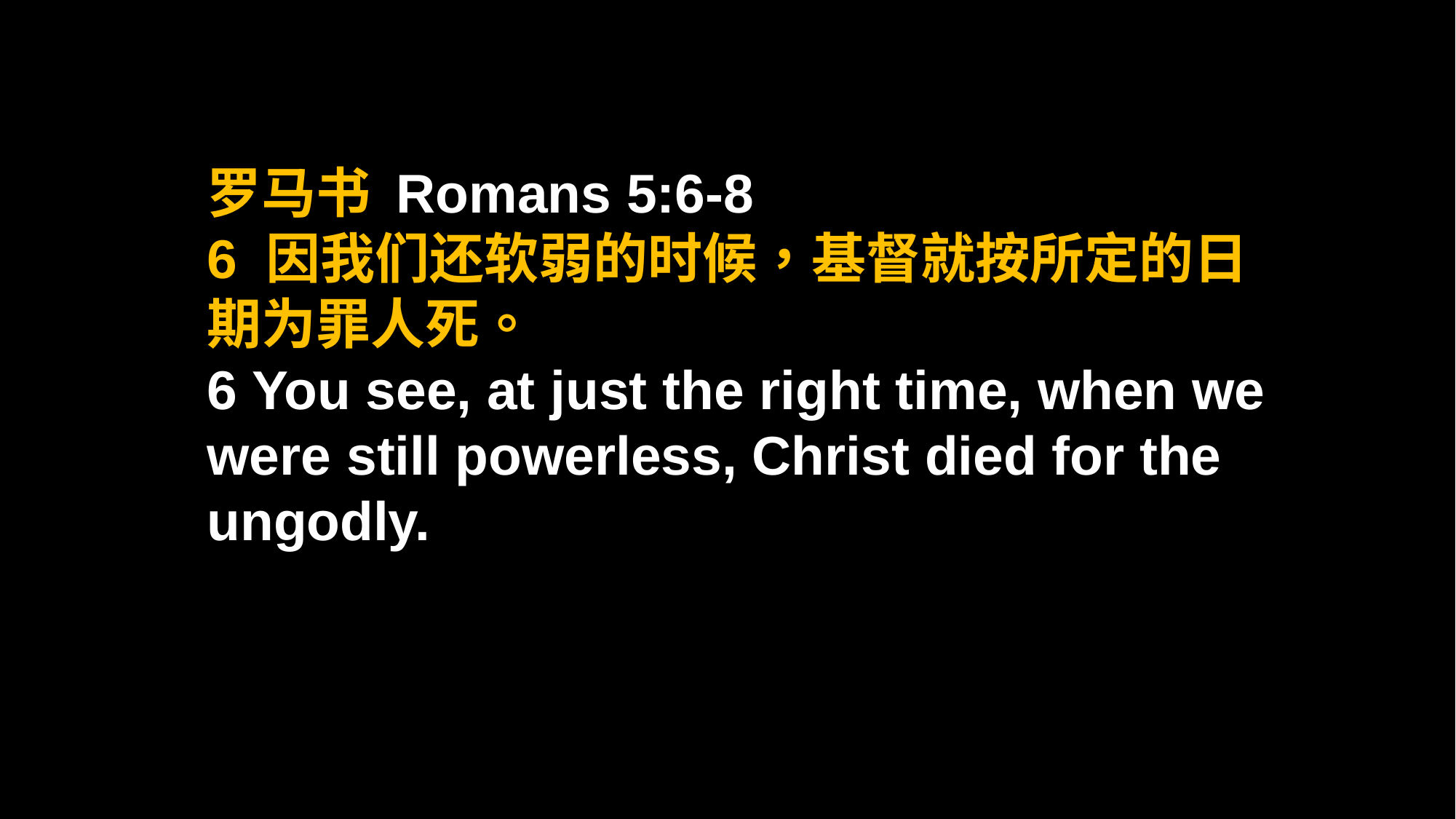

罗马书 Romans 5:6-8
6 因我们还软弱的时候，基督就按所定的日期为罪人死。
6 You see, at just the right time, when we were still powerless, Christ died for the ungodly.